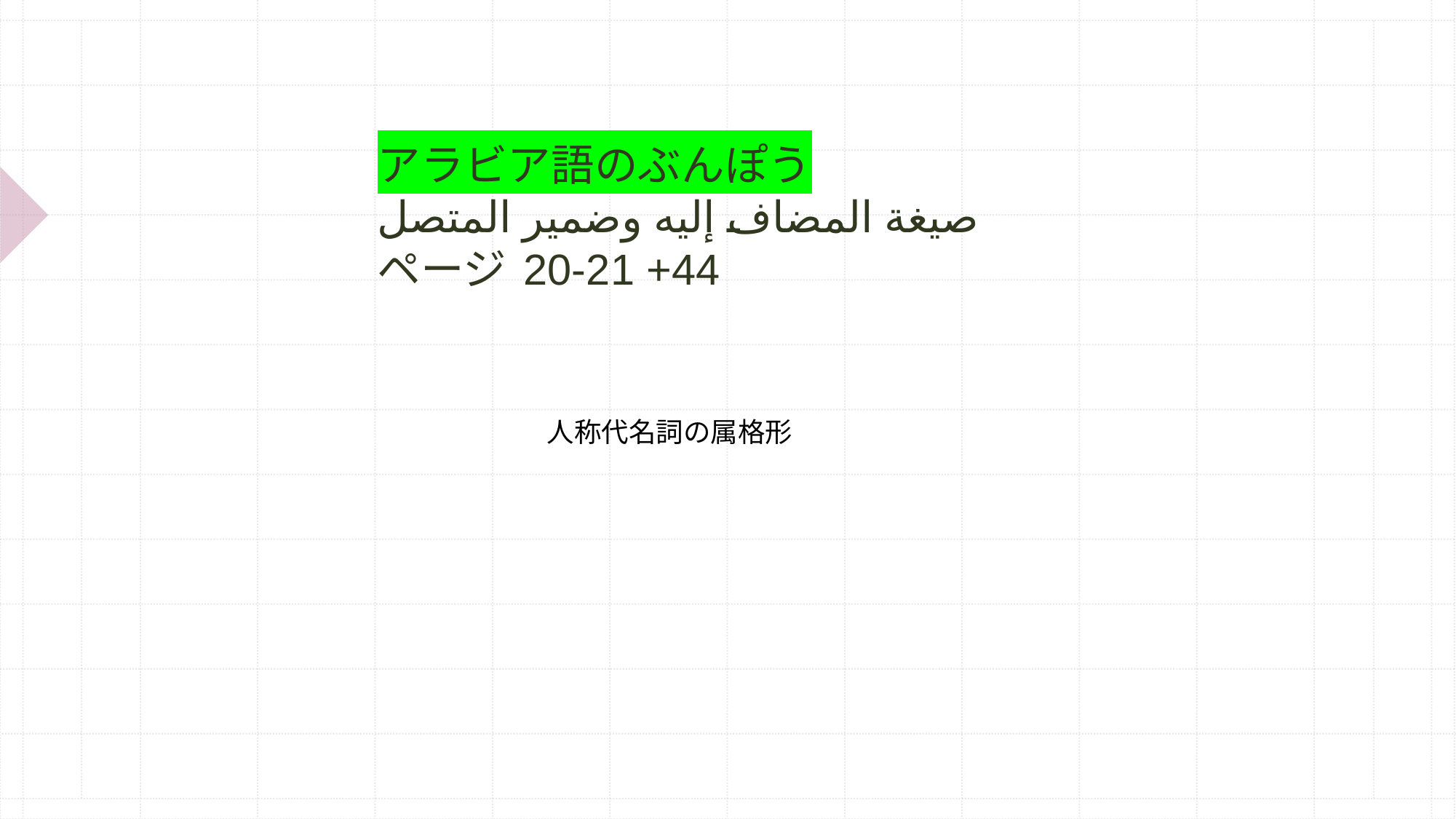

# アラビア語のぶんぽう صيغة المضاف إليه وضمير المتصل ページ 20-21 +44
人称代名詞の属格形